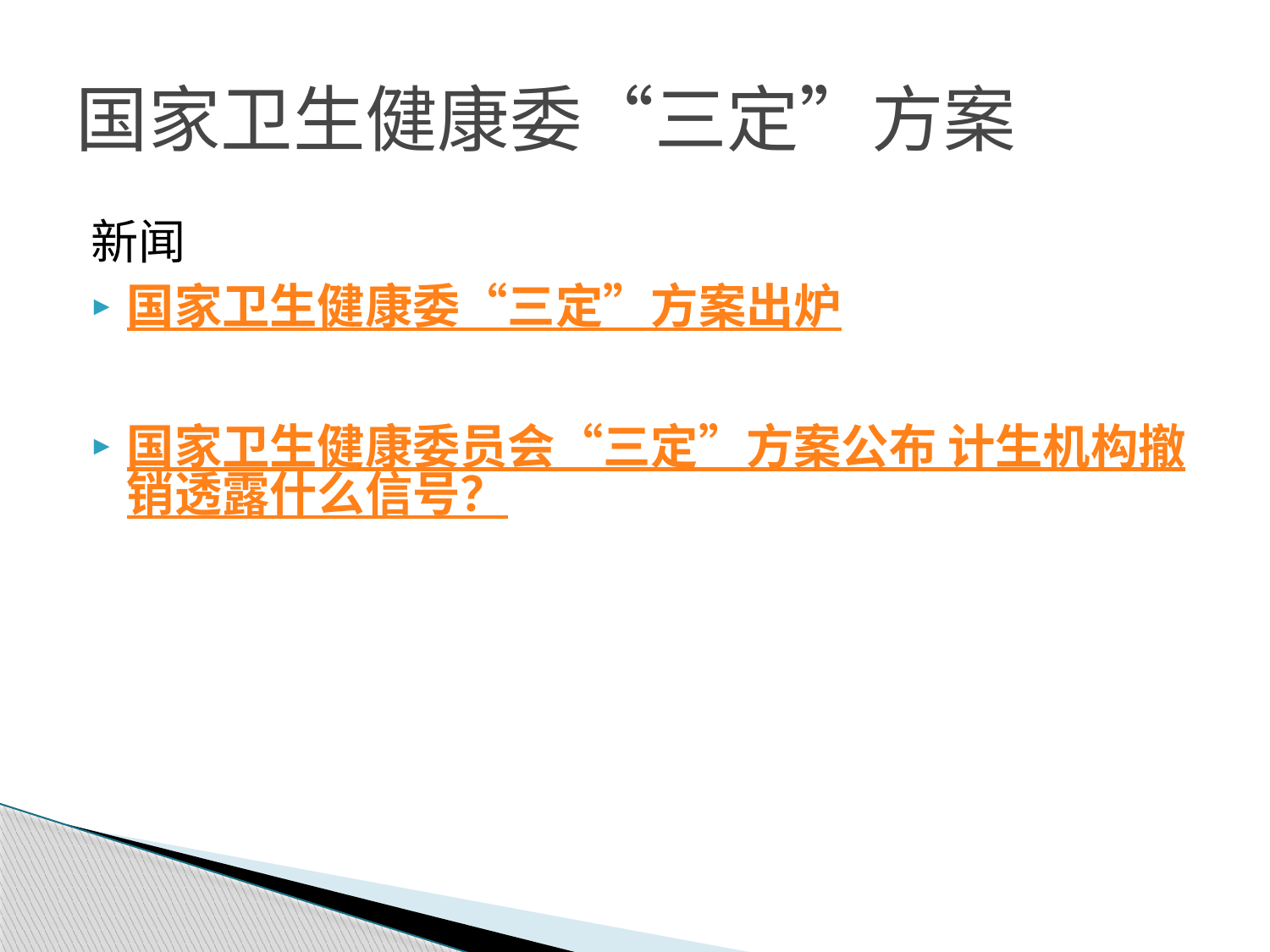

# 国家卫生健康委“三定”方案
新闻
国家卫生健康委“三定”方案出炉

国家卫生健康委员会“三定”方案公布 计生机构撤销透露什么信号？